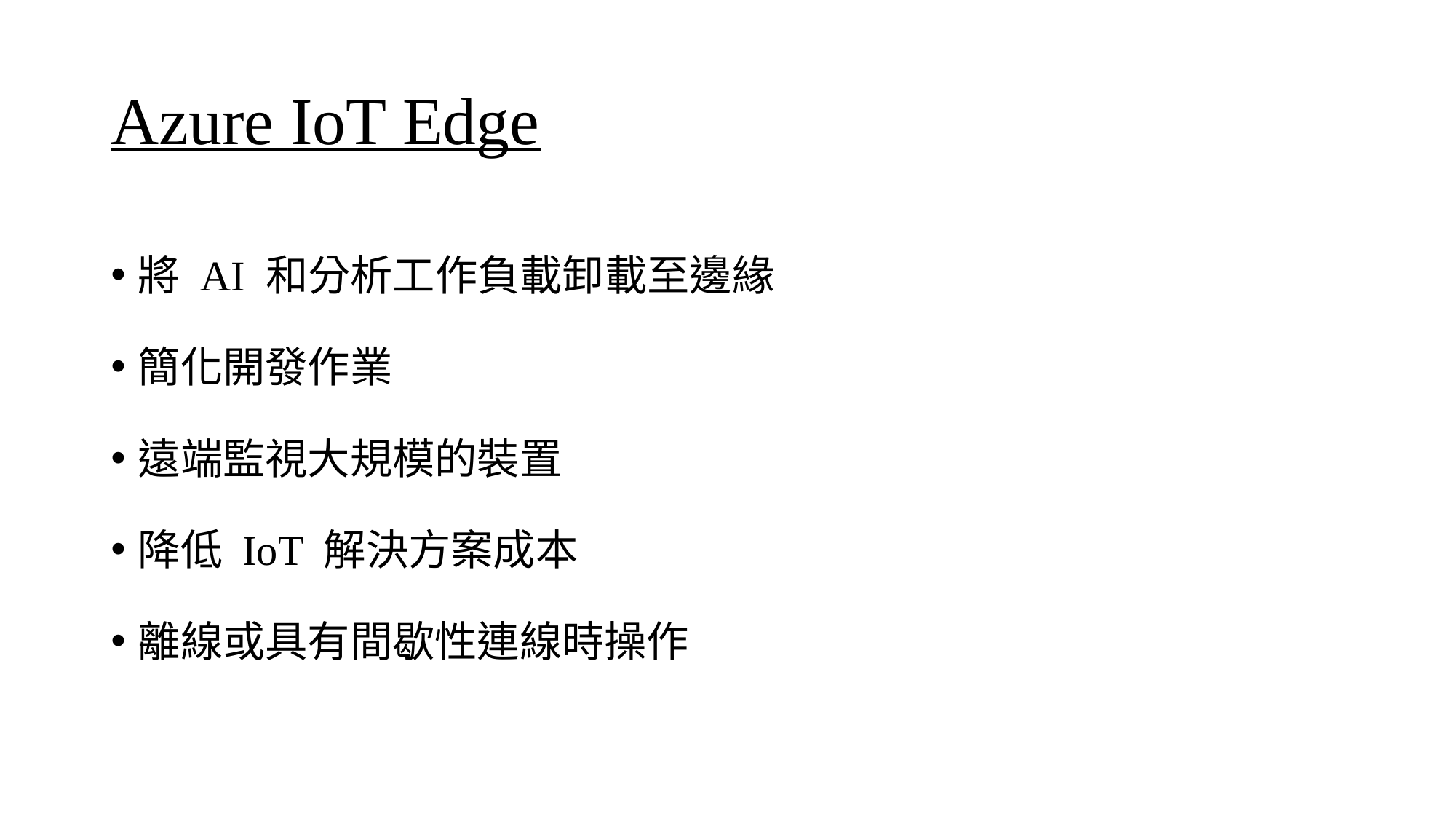

# Azure IoT Edge
將 AI 和分析工作負載卸載至邊緣
簡化開發作業
遠端監視大規模的裝置
降低 IoT 解決方案成本
離線或具有間歇性連線時操作